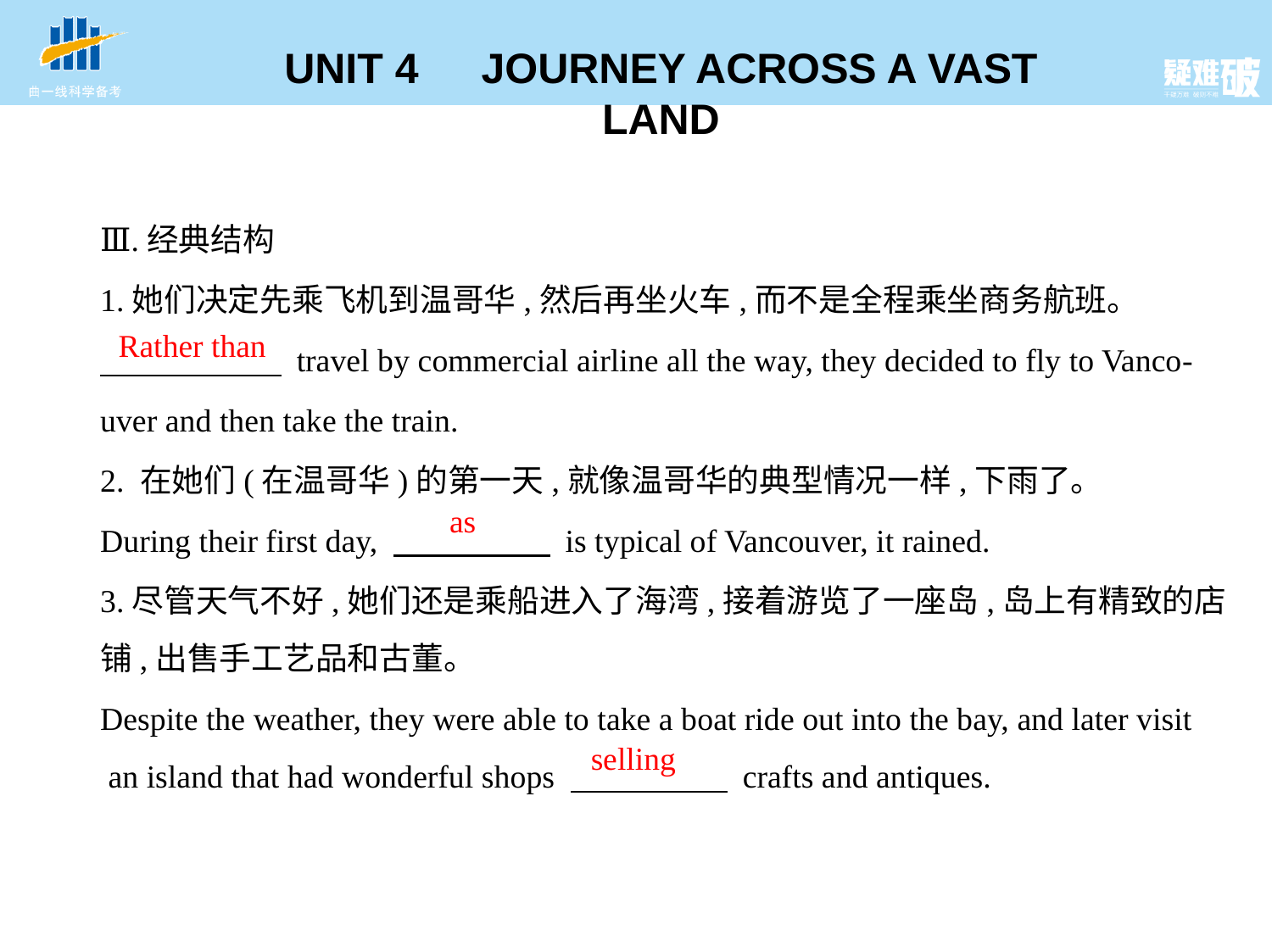

Ⅲ.经典结构
1.她们决定先乘飞机到温哥华,然后再坐火车,而不是全程乘坐商务航班。
　　　　　    travel by commercial airline all the way, they decided to fly to Vanco-
uver and then take the train.
2. 在她们(在温哥华)的第一天,就像温哥华的典型情况一样,下雨了。
During their first day, 　　　　     is typical of Vancouver, it rained.
3.尽管天气不好,她们还是乘船进入了海湾,接着游览了一座岛,岛上有精致的店
铺,出售手工艺品和古董。
Despite the weather, they were able to take a boat ride out into the bay, and later visit
 an island that had wonderful shops 　　　　     crafts and antiques.
Rather than
as
selling